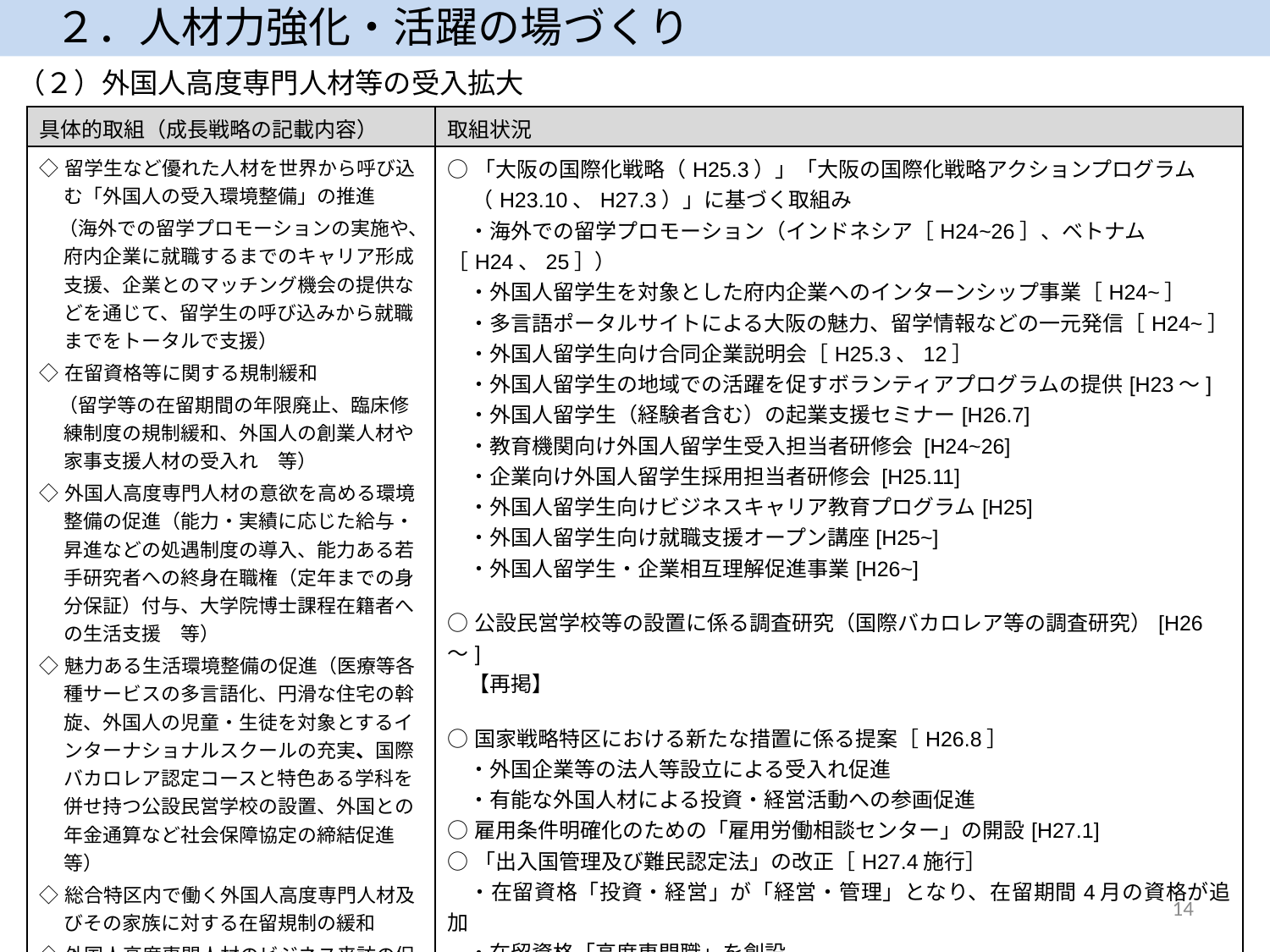

２．人材力強化・活躍の場づくり
（２）外国人高度専門人材等の受入拡大
| 具体的取組（成長戦略の記載内容） | 取組状況 |
| --- | --- |
| ◇留学生など優れた人材を世界から呼び込む「外国人の受入環境整備」の推進 　（海外での留学プロモーションの実施や、府内企業に就職するまでのキャリア形成支援、企業とのマッチング機会の提供などを通じて、留学生の呼び込みから就職までをトータルで支援） ◇在留資格等に関する規制緩和 　（留学等の在留期間の年限廃止、臨床修練制度の規制緩和、外国人の創業人材や家事支援人材の受入れ　等） ◇外国人高度専門人材の意欲を高める環境整備の促進（能力・実績に応じた給与・昇進などの処遇制度の導入、能力ある若手研究者への終身在職権（定年までの身分保証）付与、大学院博士課程在籍者への生活支援　等） ◇魅力ある生活環境整備の促進（医療等各種サービスの多言語化、円滑な住宅の斡旋、外国人の児童・生徒を対象とするインターナショナルスクールの充実、国際バカロレア認定コースと特色ある学科を併せ持つ公設民営学校の設置、外国との年金通算など社会保障協定の締結促進　等） ◇総合特区内で働く外国人高度専門人材及びその家族に対する在留規制の緩和 ◇外国人高度専門人材のビジネス来訪の促進　（うめきたにおける国際ビジネス支援機能の整備　等） ◇国家戦略特区を活用したグローバル企業の活動環境の整備 　（雇用条件明確化のための「雇用労働相談センター」の設置、外国企業等による日本法人等の設立・創業人材の受入れ促進　等） | ○「大阪の国際化戦略（H25.3）」「大阪の国際化戦略アクションプログラム（H23.10、H27.3）」に基づく取組み 　・海外での留学プロモーション（インドネシア［H24~26］、ベトナム［H24、25］） 　・外国人留学生を対象とした府内企業へのインターンシップ事業［H24~］ 　・多言語ポータルサイトによる大阪の魅力、留学情報などの一元発信［H24~］ 　・外国人留学生向け合同企業説明会［H25.3、12］ 　・外国人留学生の地域での活躍を促すボランティアプログラムの提供[H23～] 　・外国人留学生（経験者含む）の起業支援セミナー[H26.7] 　・教育機関向け外国人留学生受入担当者研修会 [H24~26] 　・企業向け外国人留学生採用担当者研修会 [H25.11] 　・外国人留学生向けビジネスキャリア教育プログラム[H25] 　・外国人留学生向け就職支援オープン講座[H25~] 　・外国人留学生・企業相互理解促進事業[H26~] ○公設民営学校等の設置に係る調査研究（国際バカロレア等の調査研究）[H26～] 　【再掲】 ○国家戦略特区における新たな措置に係る提案［H26.8］ 　・外国企業等の法人等設立による受入れ促進 　・有能な外国人材による投資・経営活動への参画促進 ○雇用条件明確化のための「雇用労働相談センター」の開設[H27.1] ○「出入国管理及び難民認定法」の改正［H27.4施行］ 　・在留資格「投資・経営」が「経営・管理」となり、在留期間4月の資格が追加 　・在留資格「高度専門職」を創設 |
14